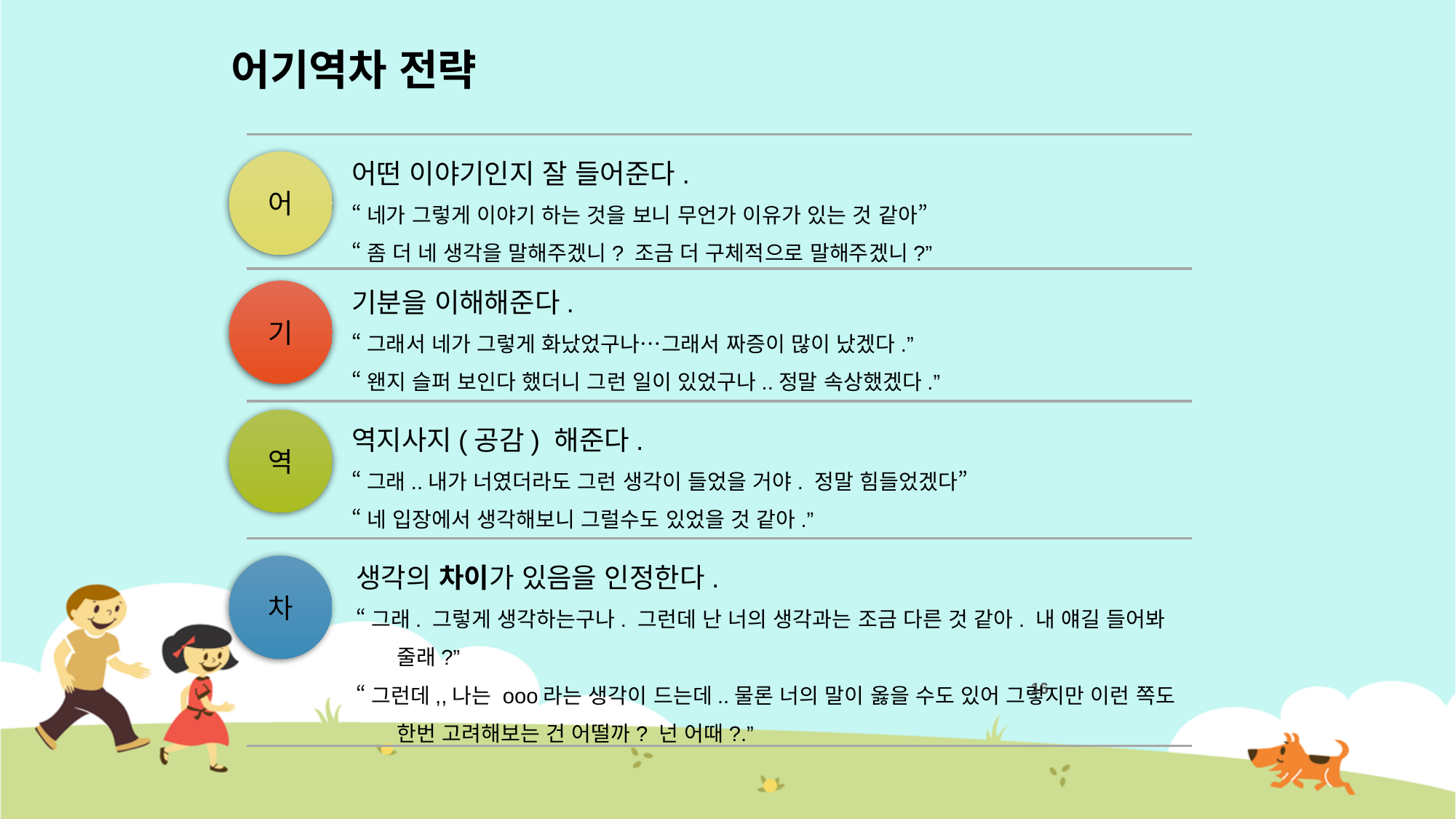

어기역차 전략
어떤 이야기인지 잘 들어준다.
“네가 그렇게 이야기 하는 것을 보니 무언가 이유가 있는 것 같아”
“좀 더 네 생각을 말해주겠니? 조금 더 구체적으로 말해주겠니?”
어
기분을 이해해준다.
“그래서 네가 그렇게 화났었구나…그래서 짜증이 많이 났겠다.”
“왠지 슬퍼 보인다 했더니 그런 일이 있었구나..정말 속상했겠다.”
기
역지사지(공감) 해준다.
“그래..내가 너였더라도 그런 생각이 들었을 거야. 정말 힘들었겠다”
“네 입장에서 생각해보니 그럴수도 있었을 것 같아.”
역
생각의 차이가 있음을 인정한다.
“그래. 그렇게 생각하는구나. 그런데 난 너의 생각과는 조금 다른 것 같아. 내 얘길 들어봐 줄래?”
“그런데,,나는 ooo라는 생각이 드는데..물론 너의 말이 옳을 수도 있어 그렇지만 이런 쪽도 한번 고려해보는 건 어떨까? 넌 어때?.”
차
16